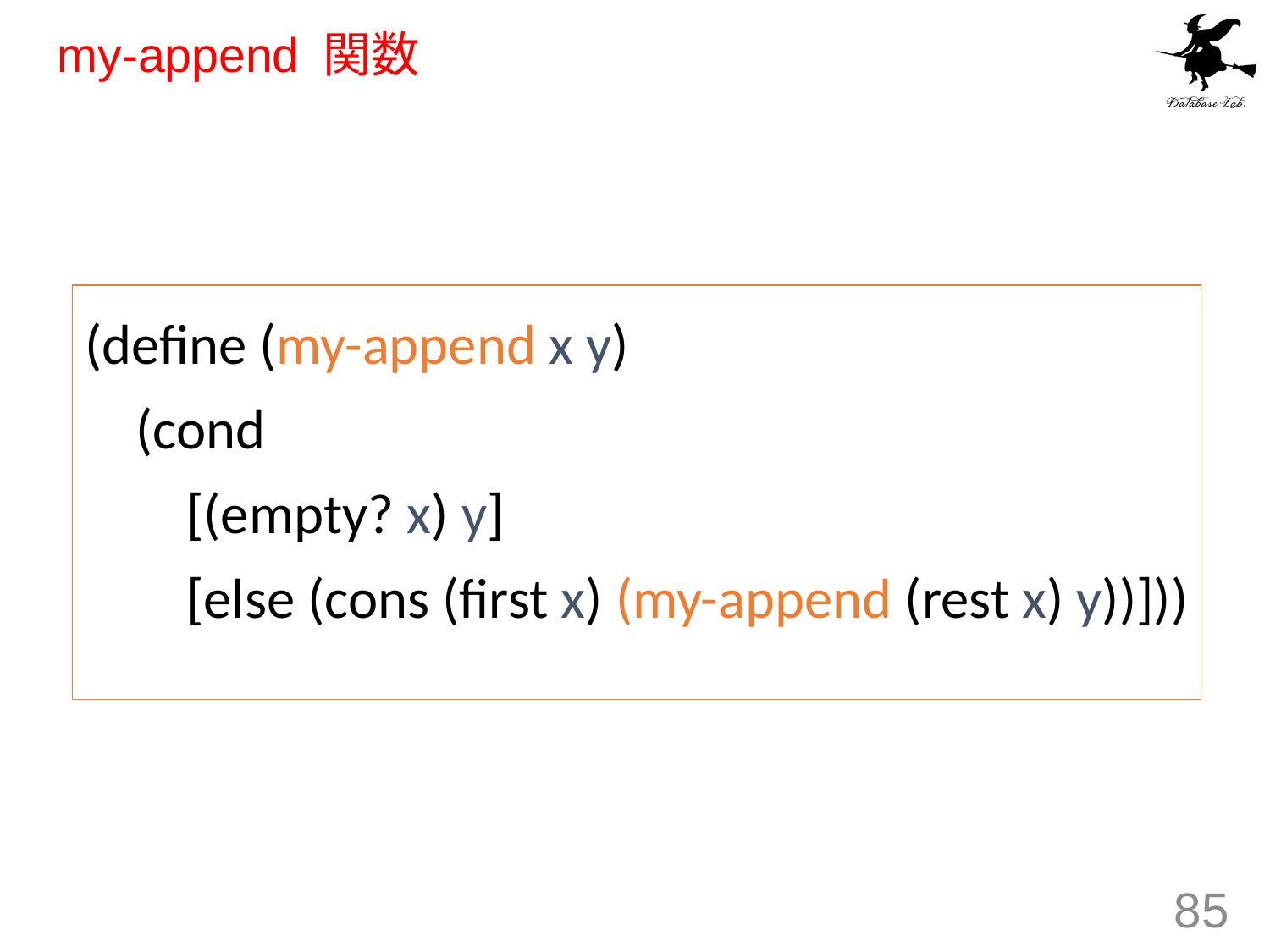

my-append 関数
(define (my-append x y)
    (cond
        [(empty? x) y]
        [else (cons (first x) (my-append (rest x) y))]))

85